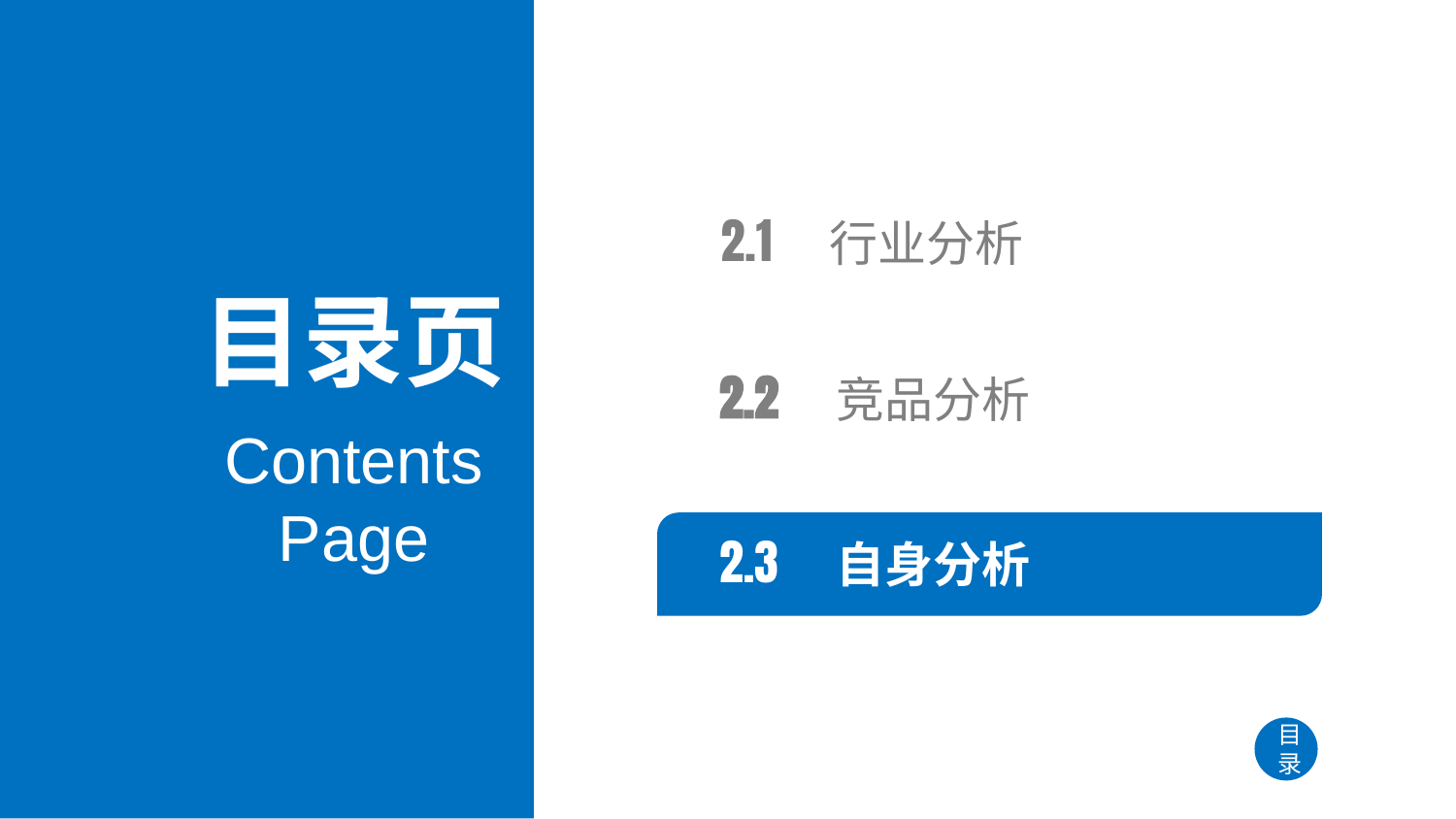

# 过渡页

2.1    行业分析
目录页
2.2    竞品分析
Contents Page

2.3    自身分析
目录
32